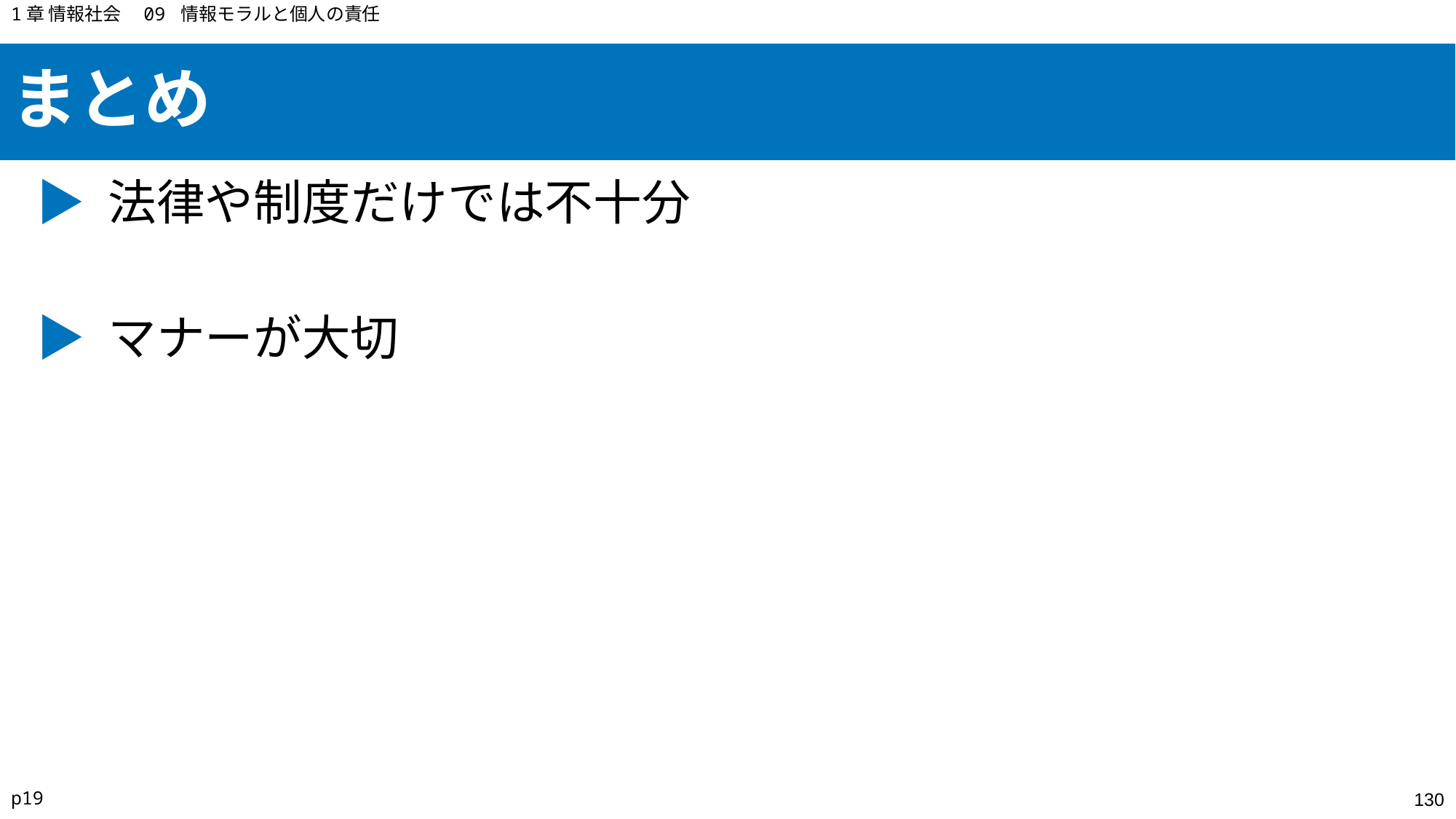

1章 情報社会　09 情報モラルと個人の責任

まとめ
▶ 法律や制度だけでは不十分

▶ マナーが大切
p19
130